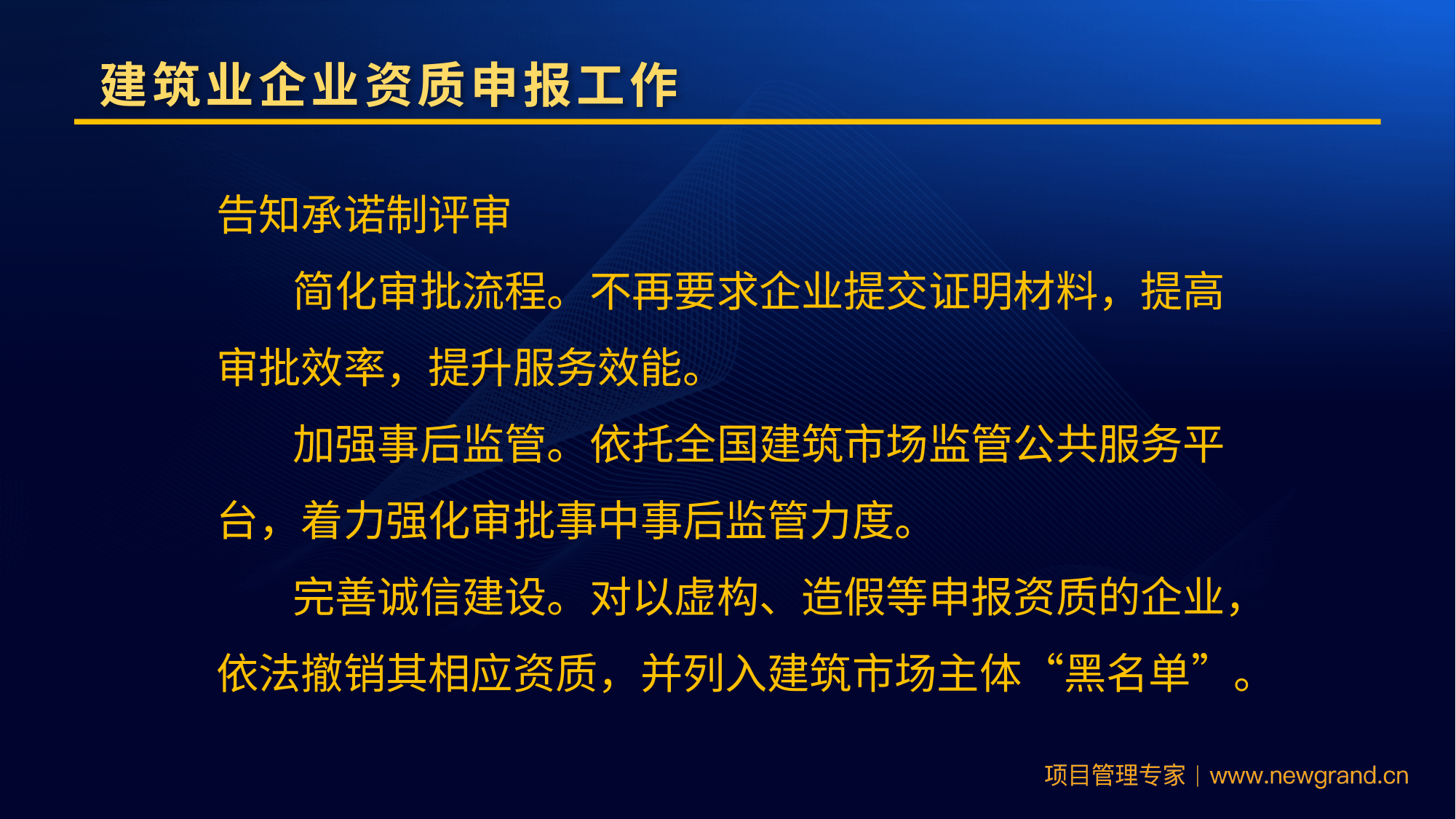

建筑业企业资质申报工作

告知承诺制评审
       简化审批流程。不再要求企业提交证明材料，提高审批效率，提升服务效能。
       加强事后监管。依托全国建筑市场监管公共服务平台，着力强化审批事中事后监管力度。
       完善诚信建设。对以虚构、造假等申报资质的企业，依法撤销其相应资质，并列入建筑市场主体“黑名单”。